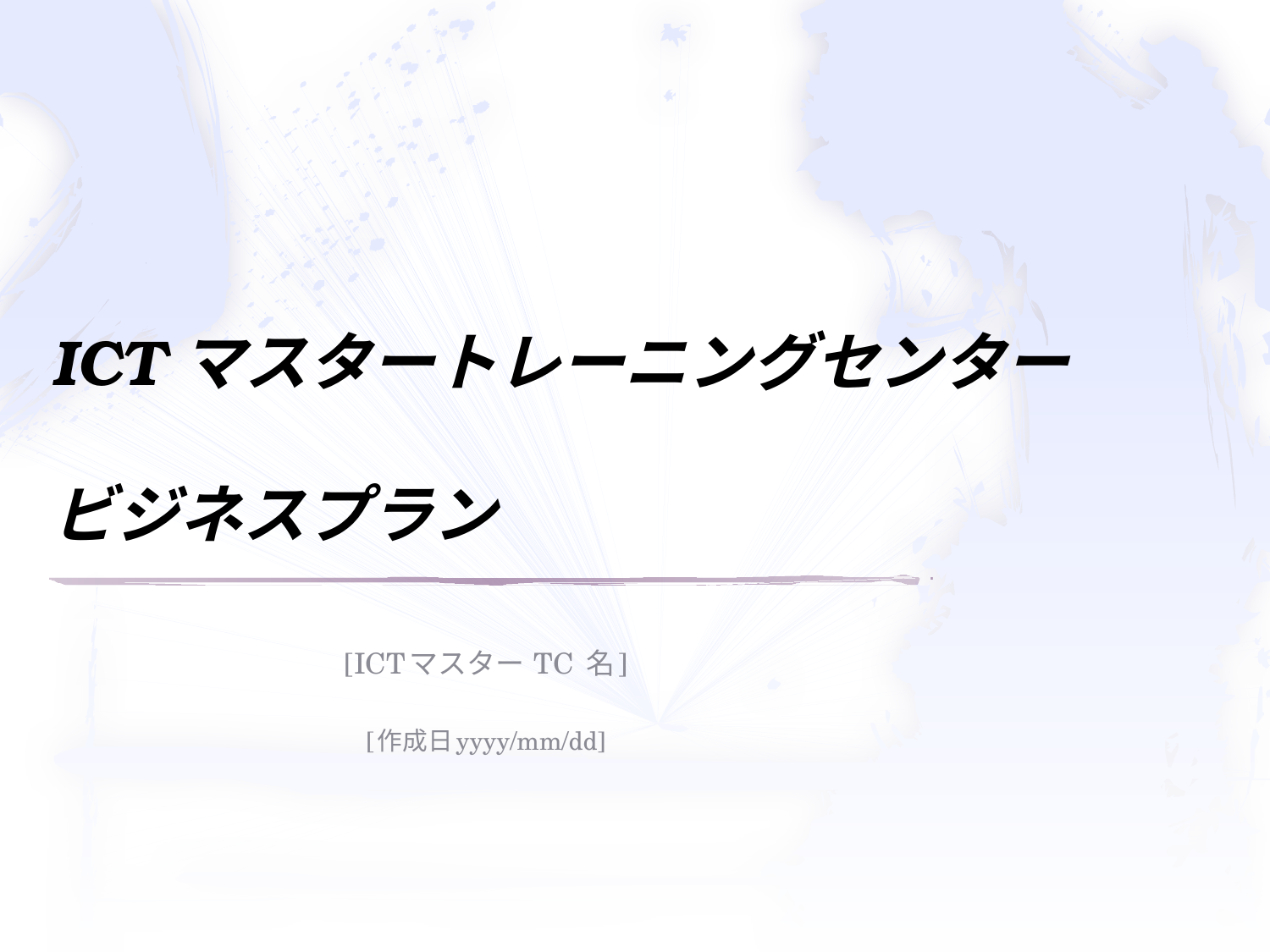

# ICTマスタートレーニングセンター ビジネスプラン

[ICTマスター TC 名]

[作成日yyyy/mm/dd]